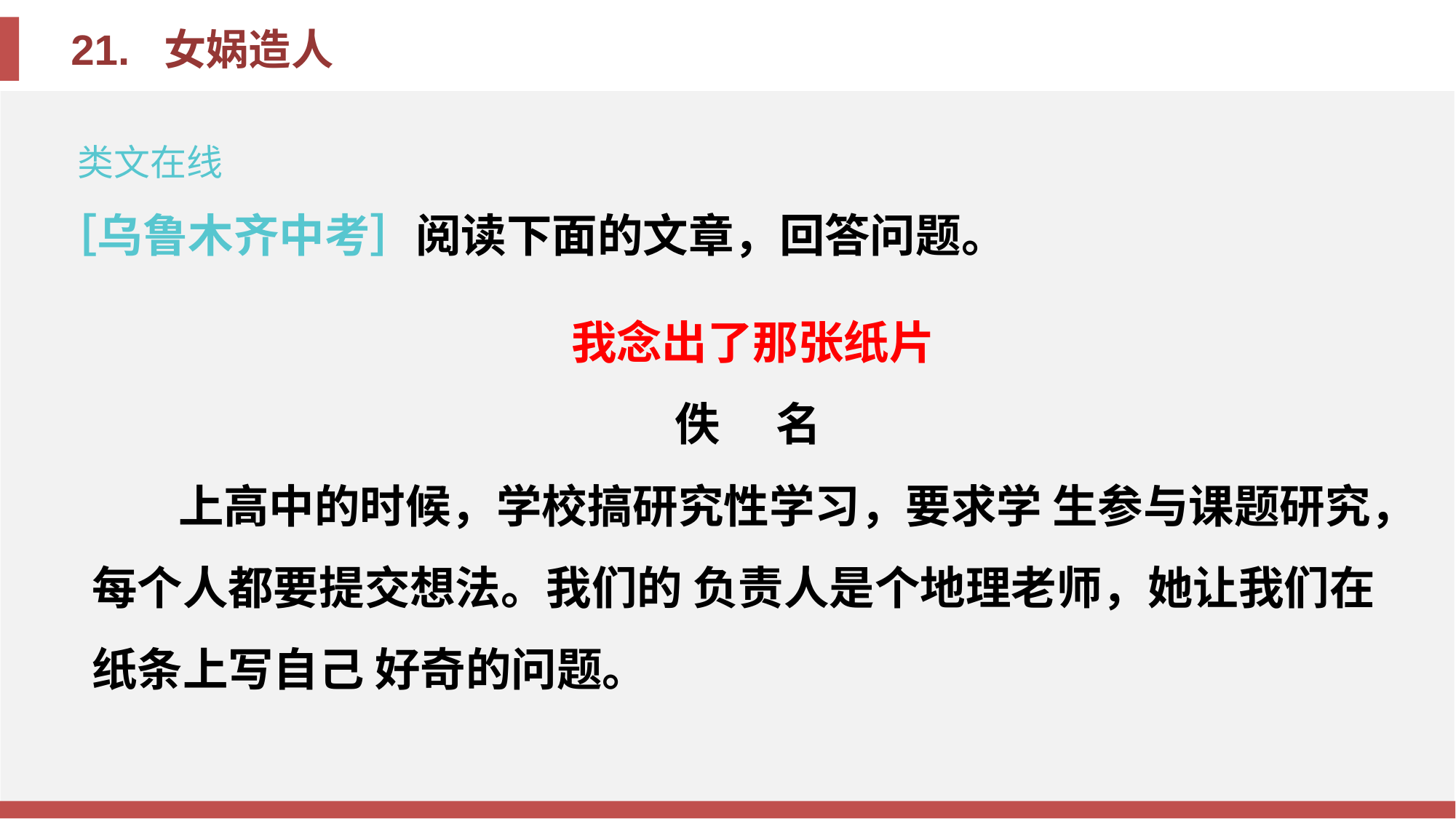

类文在线
［乌鲁木齐中考］阅读下面的文章，回答问题。
 我念出了那张纸片
 佚  名
上高中的时候，学校搞研究性学习，要求学 生参与课题研究，每个人都要提交想法。我们的 负责人是个地理老师，她让我们在纸条上写自己 好奇的问题。